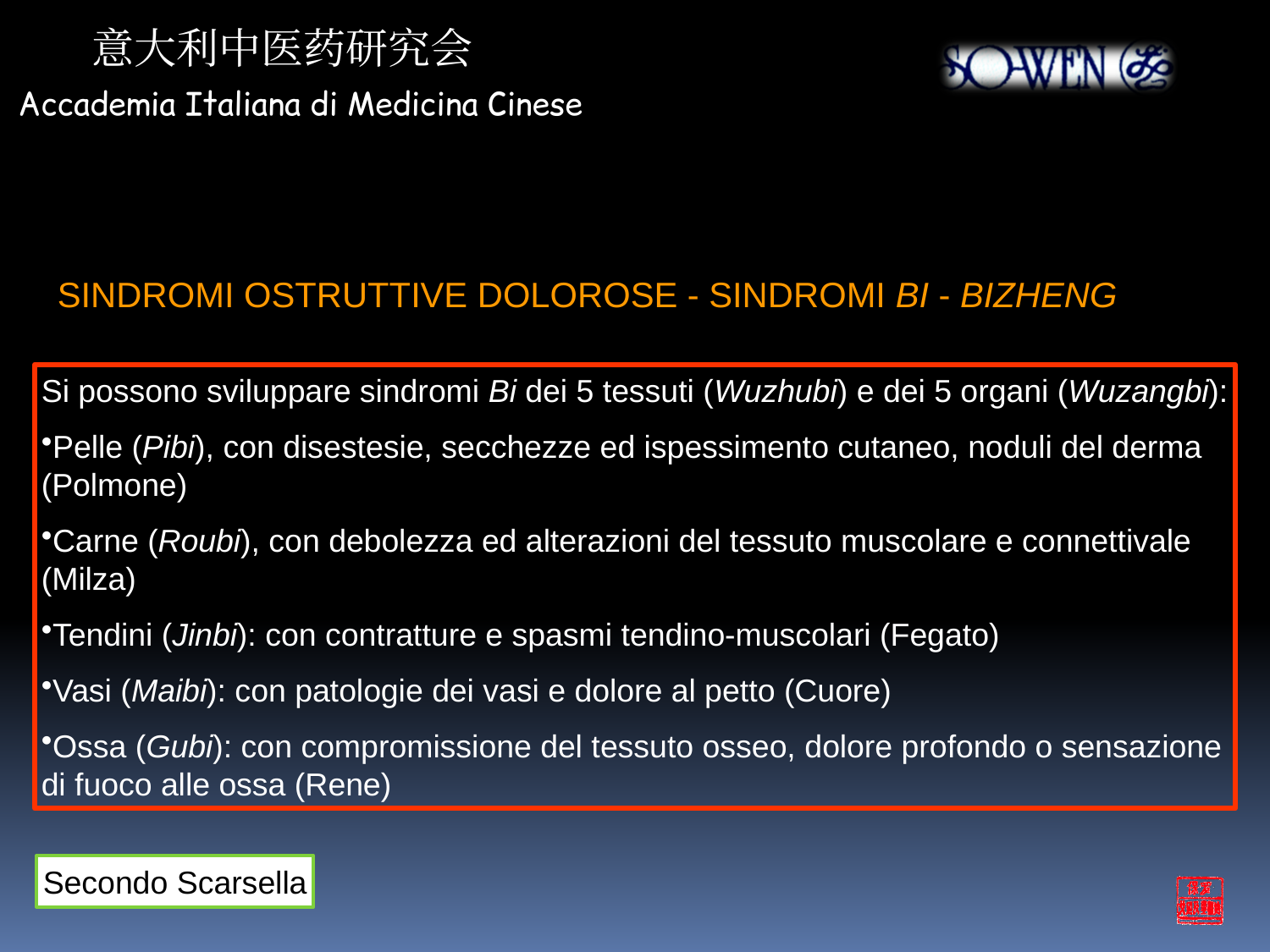

意大利中医药研究会
Accademia Italiana di Medicina Cinese
SINDROMI OSTRUTTIVE DOLOROSE - SINDROMI BI - BIZHENG
Si possono sviluppare sindromi Bi dei 5 tessuti (Wuzhubi) e dei 5 organi (Wuzangbi):
Pelle (Pibi), con disestesie, secchezze ed ispessimento cutaneo, noduli del derma (Polmone)
Carne (Roubi), con debolezza ed alterazioni del tessuto muscolare e connettivale (Milza)
Tendini (Jinbi): con contratture e spasmi tendino-muscolari (Fegato)
Vasi (Maibi): con patologie dei vasi e dolore al petto (Cuore)
Ossa (Gubi): con compromissione del tessuto osseo, dolore profondo o sensazione di fuoco alle ossa (Rene)
Secondo Scarsella